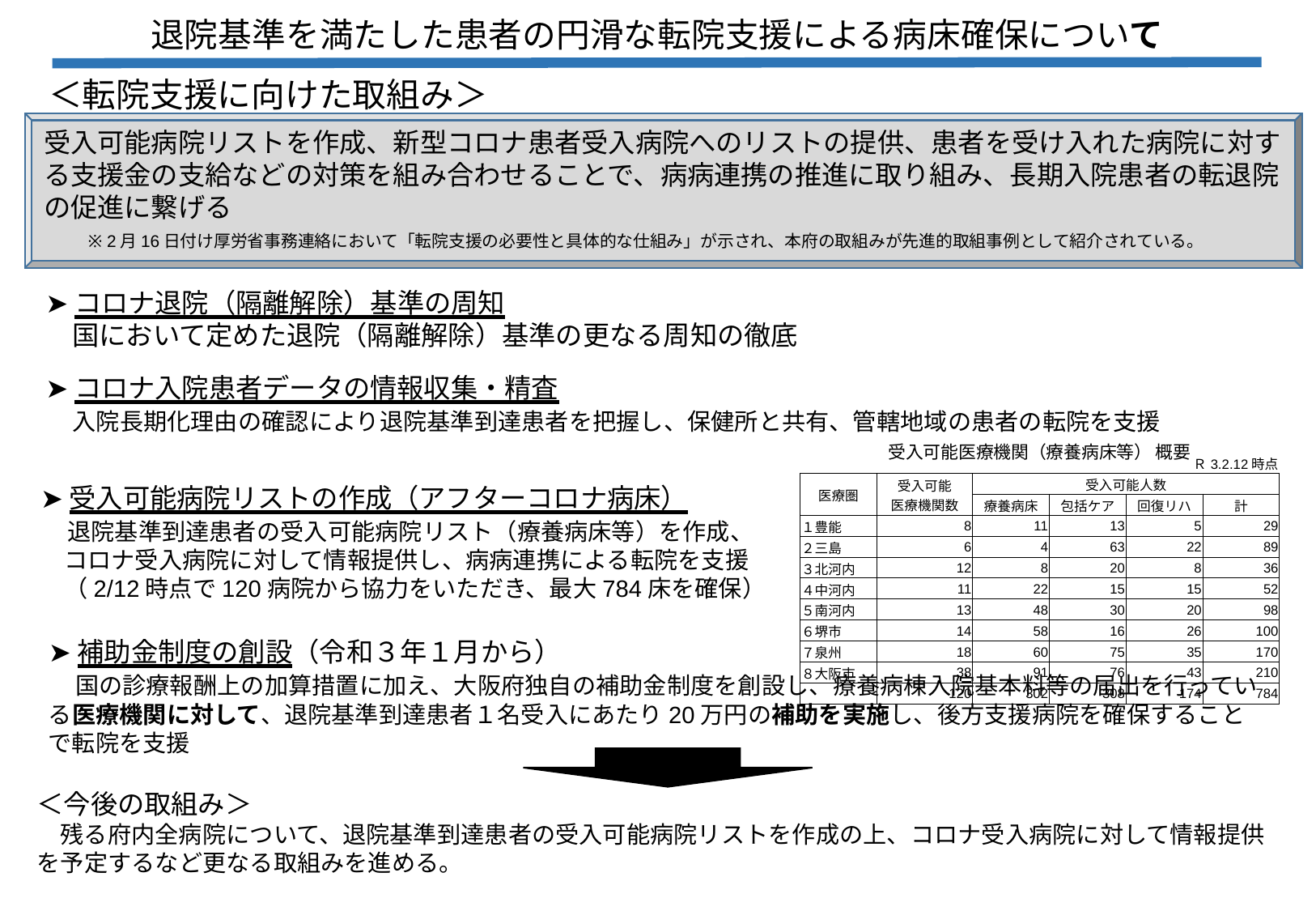

退院基準を満たした患者の円滑な転院支援による病床確保について
＜転院支援に向けた取組み＞
受入可能病院リストを作成、新型コロナ患者受入病院へのリストの提供、患者を受け入れた病院に対する支援金の支給などの対策を組み合わせることで、病病連携の推進に取り組み、長期入院患者の転退院の促進に繋げる

※ 2月16日付け厚労省事務連絡において「転院支援の必要性と具体的な仕組み」が示され、本府の取組みが先進的取組事例として紹介されている。
➤コロナ退院（隔離解除）基準の周知
　国において定めた退院（隔離解除）基準の更なる周知の徹底
➤コロナ入院患者データの情報収集・精査
　入院長期化理由の確認により退院基準到達患者を把握し、保健所と共有、管轄地域の患者の転院を支援
受入可能医療機関（療養病床等） 概要
|  |  |  |  | Ｒ3.2.12時点 |  |
| --- | --- | --- | --- | --- | --- |
| 医療圏 | 受入可能 医療機関数 | 受入可能人数 |  |  |  |
|  |  | 療養病床 | 包括ケア | 回復リハ | 計 |
| １豊能 | 8 | 11 | 13 | 5 | 29 |
| ２三島 | 6 | 4 | 63 | 22 | 89 |
| ３北河内 | 12 | 8 | 20 | 8 | 36 |
| ４中河内 | 11 | 22 | 15 | 15 | 52 |
| ５南河内 | 13 | 48 | 30 | 20 | 98 |
| ６堺市 | 14 | 58 | 16 | 26 | 100 |
| ７泉州 | 18 | 60 | 75 | 35 | 170 |
| ８大阪市 | 38 | 91 | 76 | 43 | 210 |
|  | 120 | 302 | 308 | 174 | 784 |
➤受入可能病院リストの作成（アフターコロナ病床）
　退院基準到達患者の受入可能病院リスト（療養病床等）を作成、
　コロナ受入病院に対して情報提供し、病病連携による転院を支援
　（2/12時点で120病院から協力をいただき、最大784床を確保）
➤補助金制度の創設（令和３年１月から）
　国の診療報酬上の加算措置に加え、大阪府独自の補助金制度を創設し、療養病棟入院基本料等の届出を行っている医療機関に対して、退院基準到達患者１名受入にあたり20万円の補助を実施し、後方支援病院を確保することで転院を支援

＜今後の取組み＞
　残る府内全病院について、退院基準到達患者の受入可能病院リストを作成の上、コロナ受入病院に対して情報提供を予定するなど更なる取組みを進める。